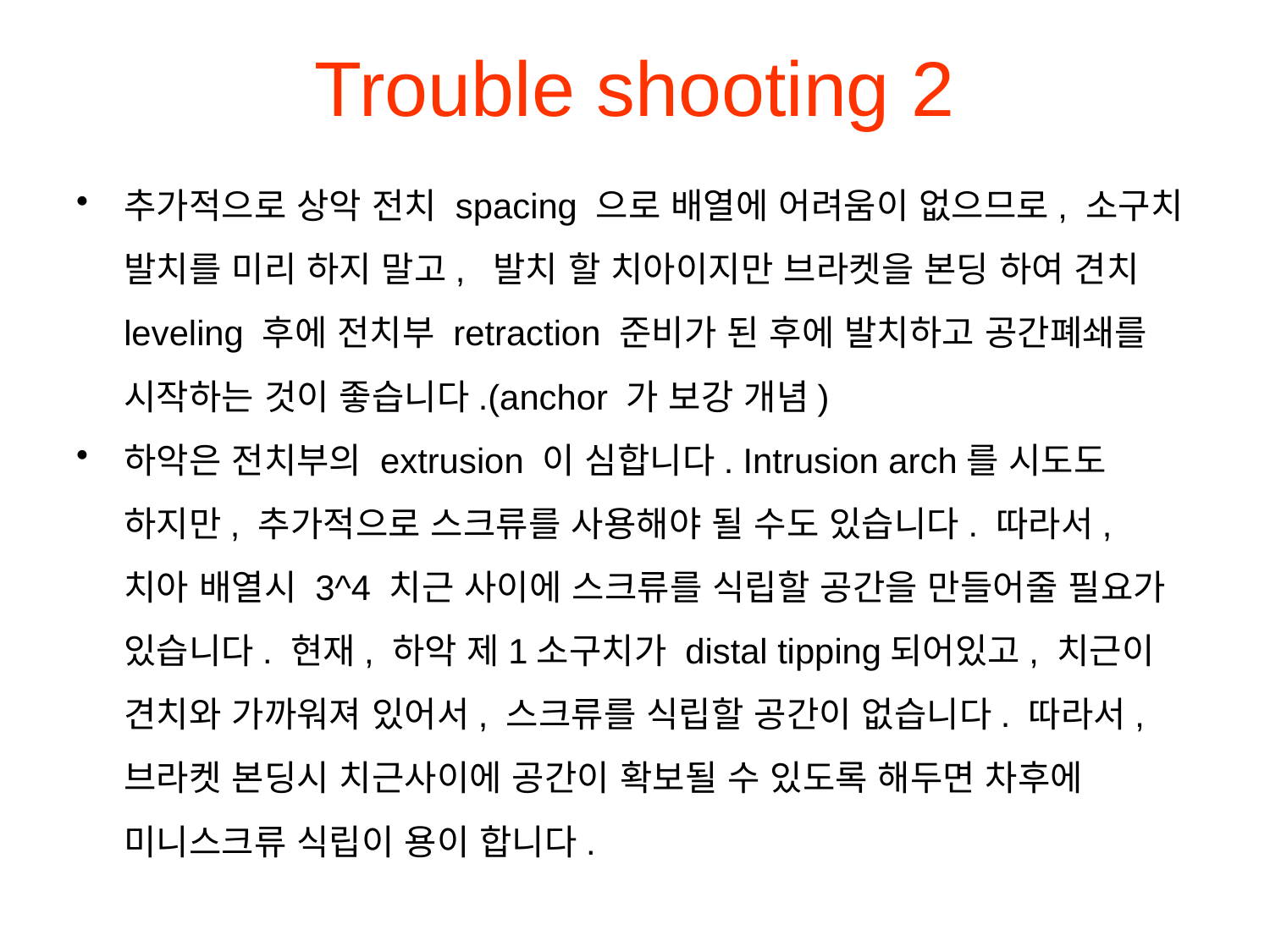

# Trouble shooting 2
추가적으로 상악 전치 spacing 으로 배열에 어려움이 없으므로, 소구치 발치를 미리 하지 말고,  발치 할 치아이지만 브라켓을 본딩 하여 견치 leveling 후에 전치부 retraction 준비가 된 후에 발치하고 공간폐쇄를 시작하는 것이 좋습니다.(anchor 가 보강 개념)
하악은 전치부의 extrusion 이 심합니다. Intrusion arch를 시도도 하지만, 추가적으로 스크류를 사용해야 될 수도 있습니다. 따라서, 치아 배열시 3^4 치근 사이에 스크류를 식립할 공간을 만들어줄 필요가 있습니다. 현재, 하악 제1소구치가 distal tipping되어있고, 치근이 견치와 가까워져 있어서, 스크류를 식립할 공간이 없습니다. 따라서, 브라켓 본딩시 치근사이에 공간이 확보될 수 있도록 해두면 차후에 미니스크류 식립이 용이 합니다.